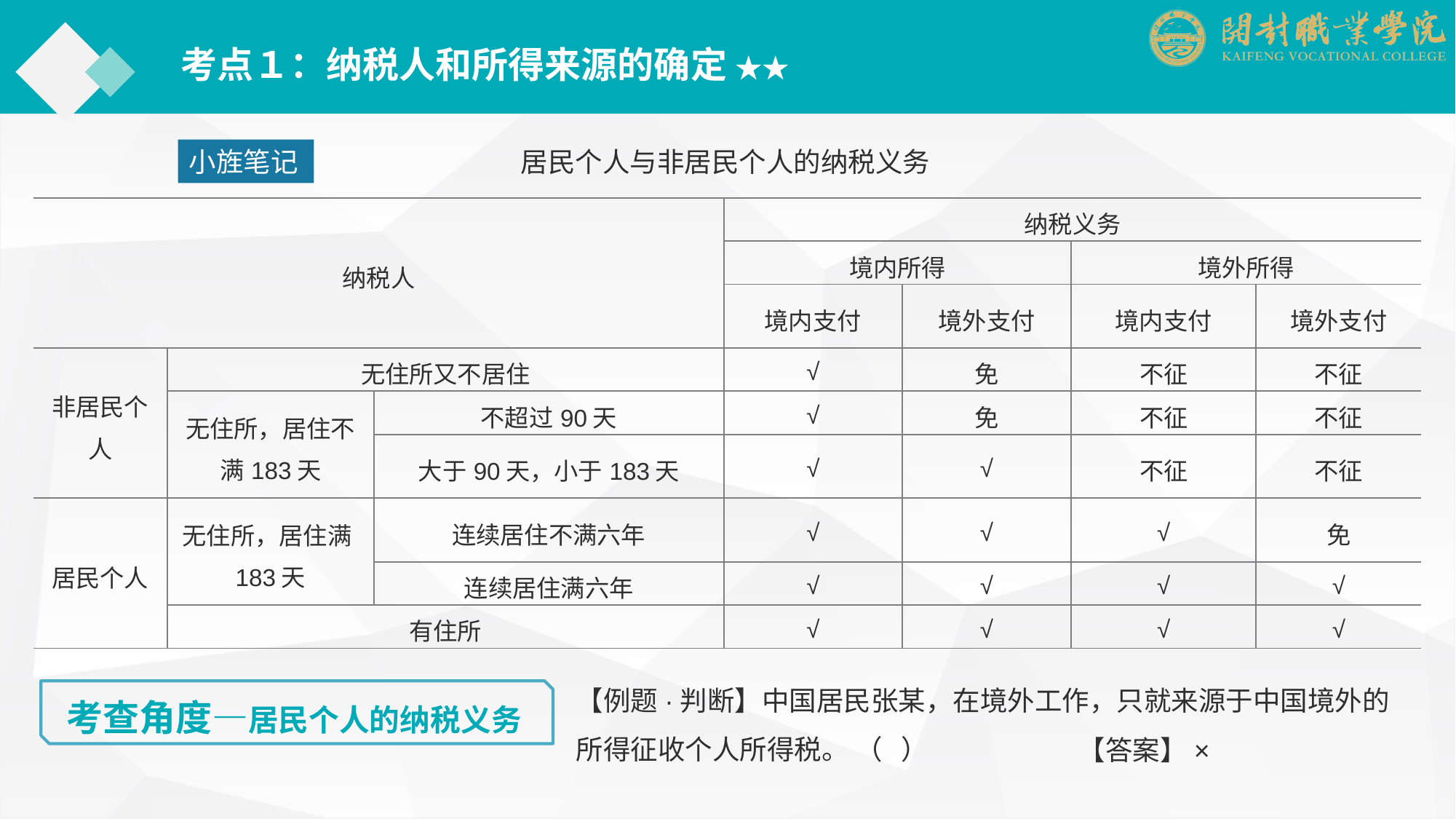

考点１：纳税人和所得来源的确定 ★★
居民个人与非居民个人的纳税义务
小旌笔记
| 纳税人 |  |  | 纳税义务 |  |  |  |
| --- | --- | --- | --- | --- | --- | --- |
|  |  |  | 境内所得 |  | 境外所得 |  |
|  |  |  | 境内支付 | 境外支付 | 境内支付 | 境外支付 |
| 非居民个人 | 无住所又不居住 |  | √ | 免 | 不征 | 不征 |
|  | 无住所，居住不满183天 | 不超过90天 | √ | 免 | 不征 | 不征 |
|  |  | 大于90天，小于183天 | √ | √ | 不征 | 不征 |
| 居民个人 | 无住所，居住满183天 | 连续居住不满六年 | √ | √ | √ | 免 |
|  |  | 连续居住满六年 | √ | √ | √ | √ |
|  | 有住所 |  | √ | √ | √ | √ |
【例题·判断】中国居民张某，在境外工作，只就来源于中国境外的所得征收个人所得税。 （   ）

考查角度—居民个人的纳税义务
【答案】×